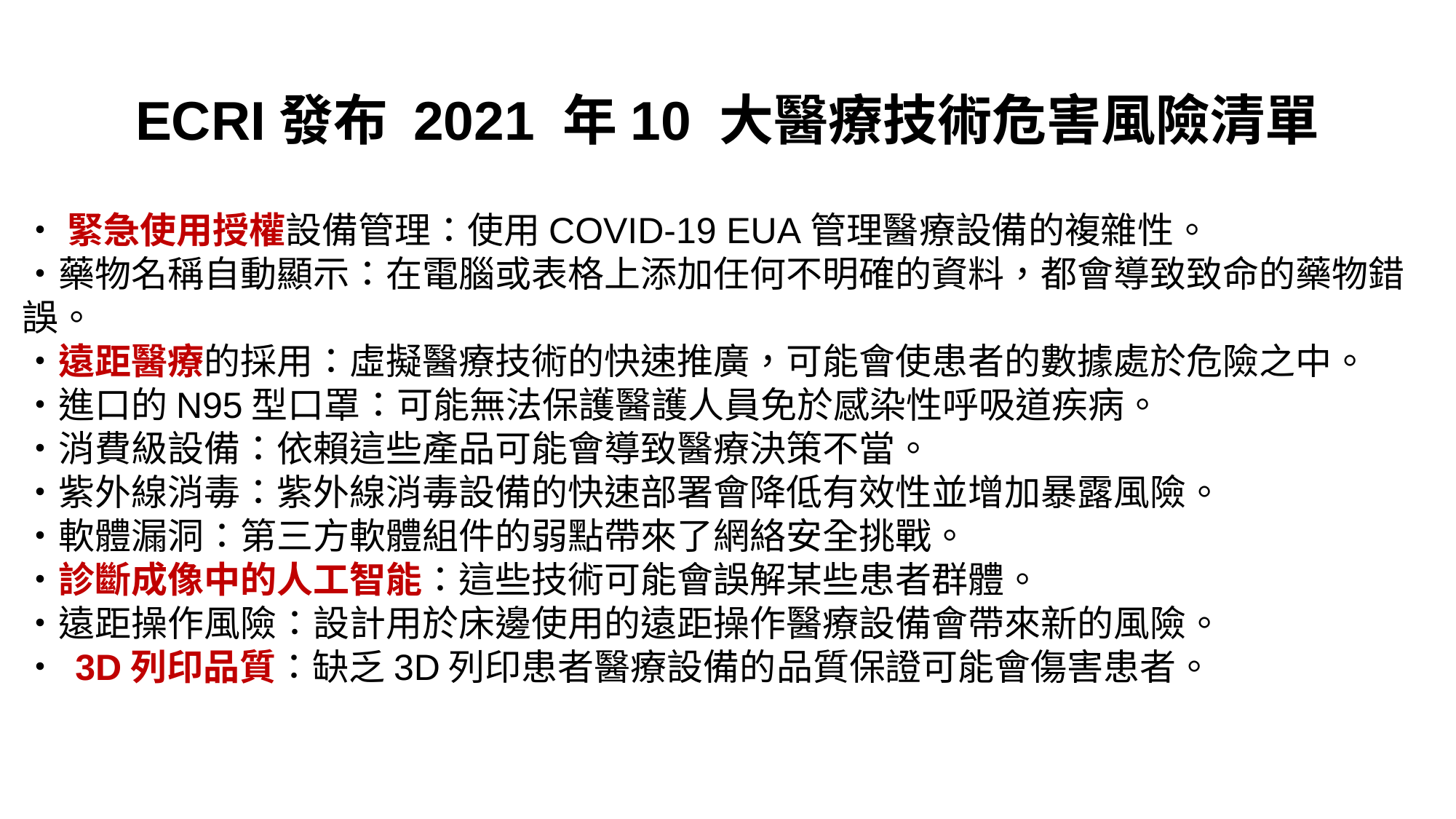

# ECRI發布 2021 年10 大醫療技術危害風險清單
•緊急使用授權設備管理：使用COVID-19 EUA管理醫療設備的複雜性。 
•藥物名稱自動顯示：在電腦或表格上添加任何不明確的資料，都會導致致命的藥物錯誤。
•遠距醫療的採用：虛擬醫療技術的快速推廣，可能會使患者的數據處於危險之中。
•進口的N95型口罩：可能無法保護醫護人員免於感染性呼吸道疾病。
•消費級設備：依賴這些產品可能會導致醫療決策不當。
•紫外線消毒：紫外線消毒設備的快速部署會降低有效性並增加暴露風險。
•軟體漏洞：第三方軟體組件的弱點帶來了網絡安全挑戰。
•診斷成像中的人工智能：這些技術可能會誤解某些患者群體。
•遠距操作風險：設計用於床邊使用的遠距操作醫療設備會帶來新的風險。
• 3D列印品質：缺乏3D列印患者醫療設備的品質保證可能會傷害患者。